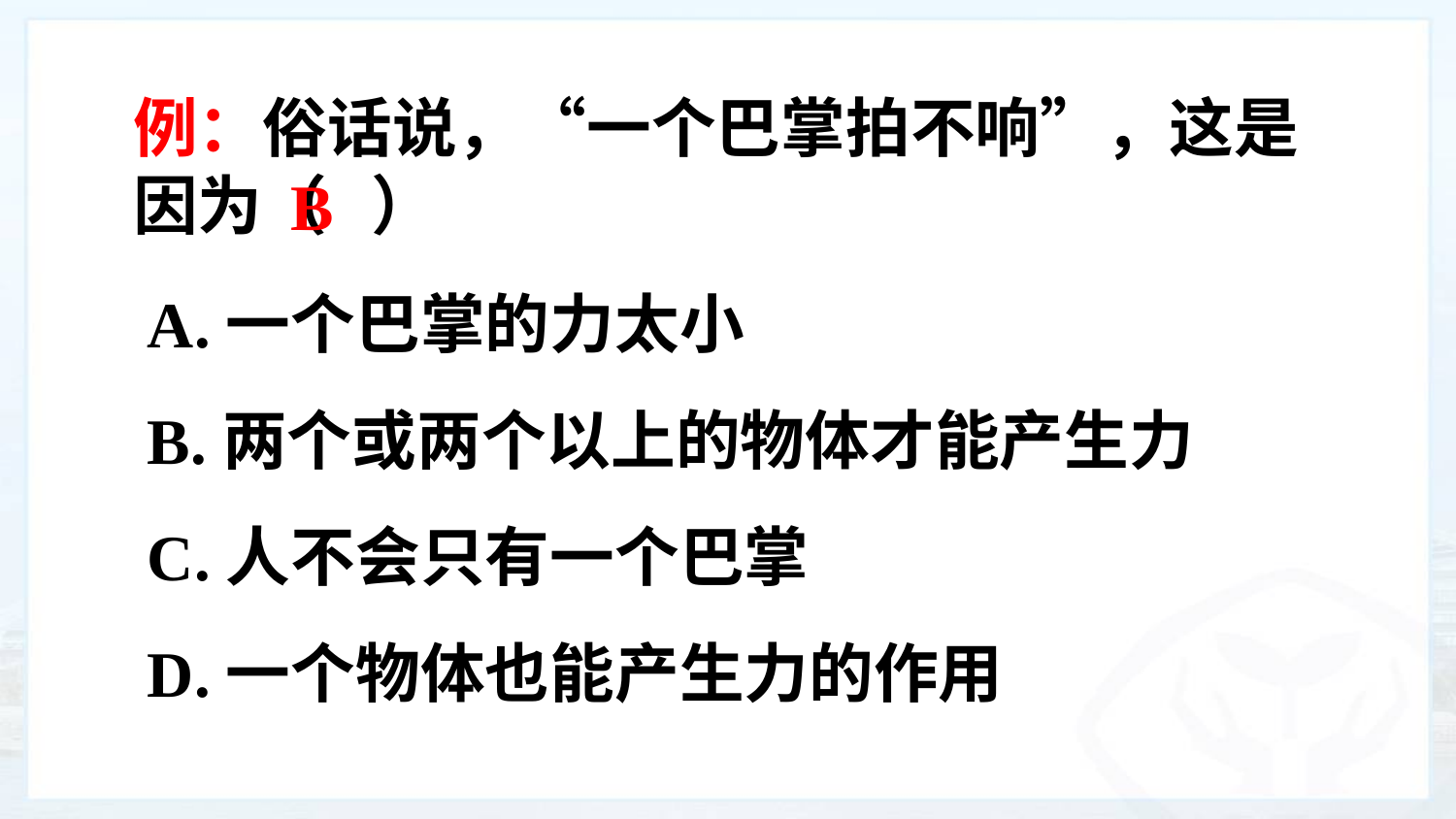

例：俗话说，“一个巴掌拍不响”，这是因为（   ）
B
A.一个巴掌的力太小
B.两个或两个以上的物体才能产生力
C.人不会只有一个巴掌
D.一个物体也能产生力的作用